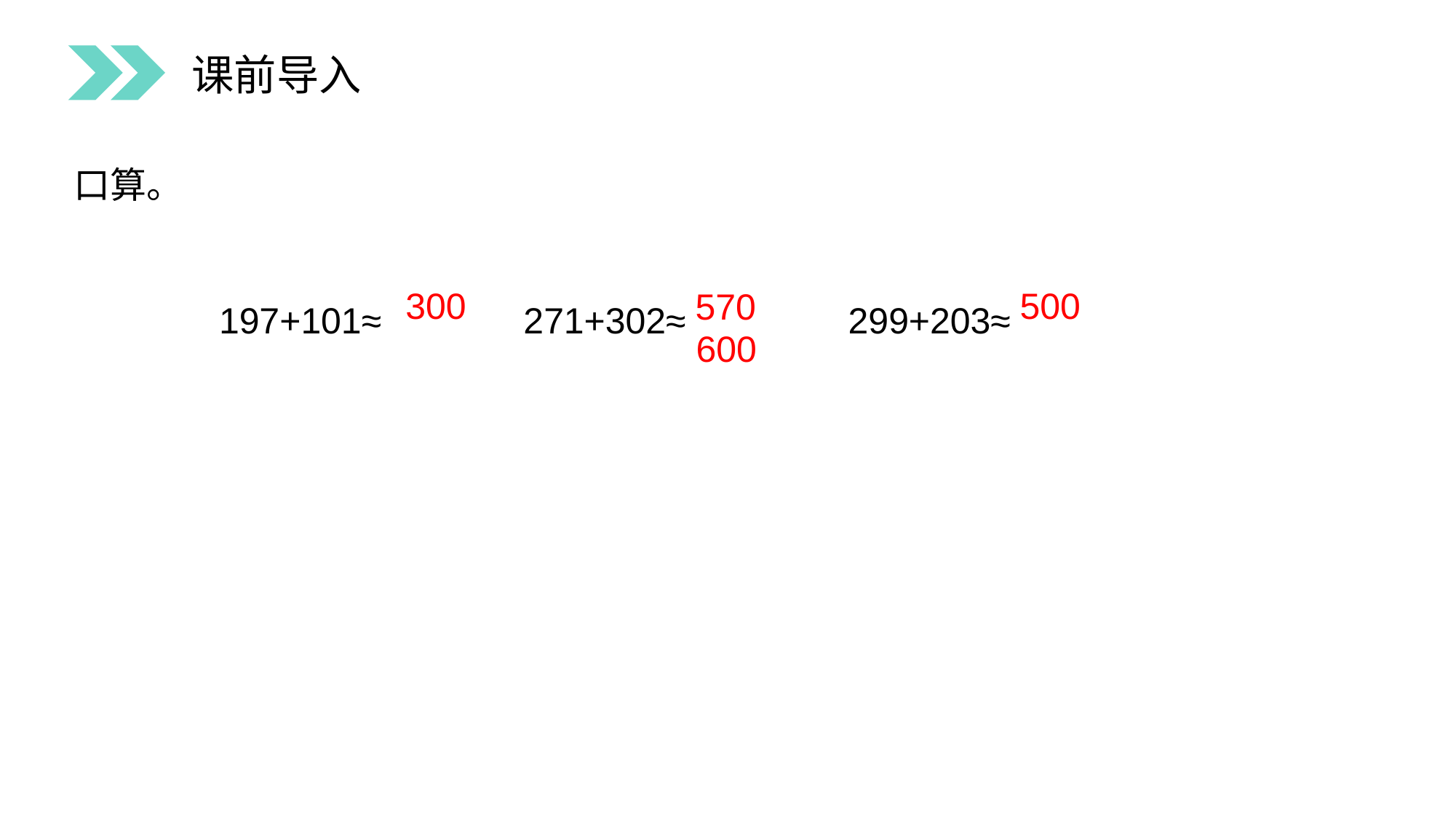

课前导入
口算。
197+101≈              271+302≈                299+203≈
500
300
570
600